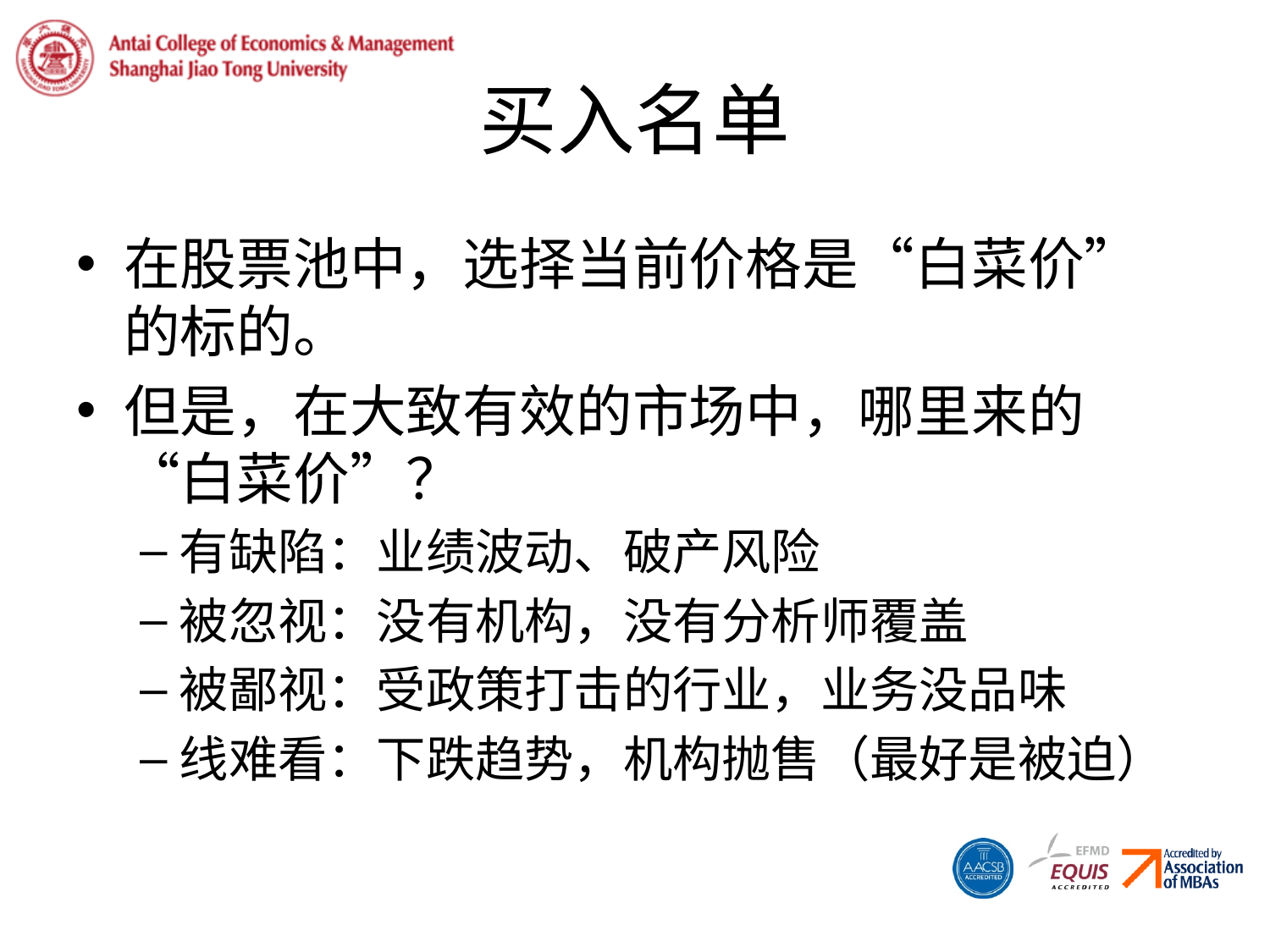

# 买入名单
在股票池中，选择当前价格是“白菜价”的标的。
但是，在大致有效的市场中，哪里来的“白菜价”？
有缺陷：业绩波动、破产风险
被忽视：没有机构，没有分析师覆盖
被鄙视：受政策打击的行业，业务没品味
线难看：下跌趋势，机构抛售（最好是被迫）